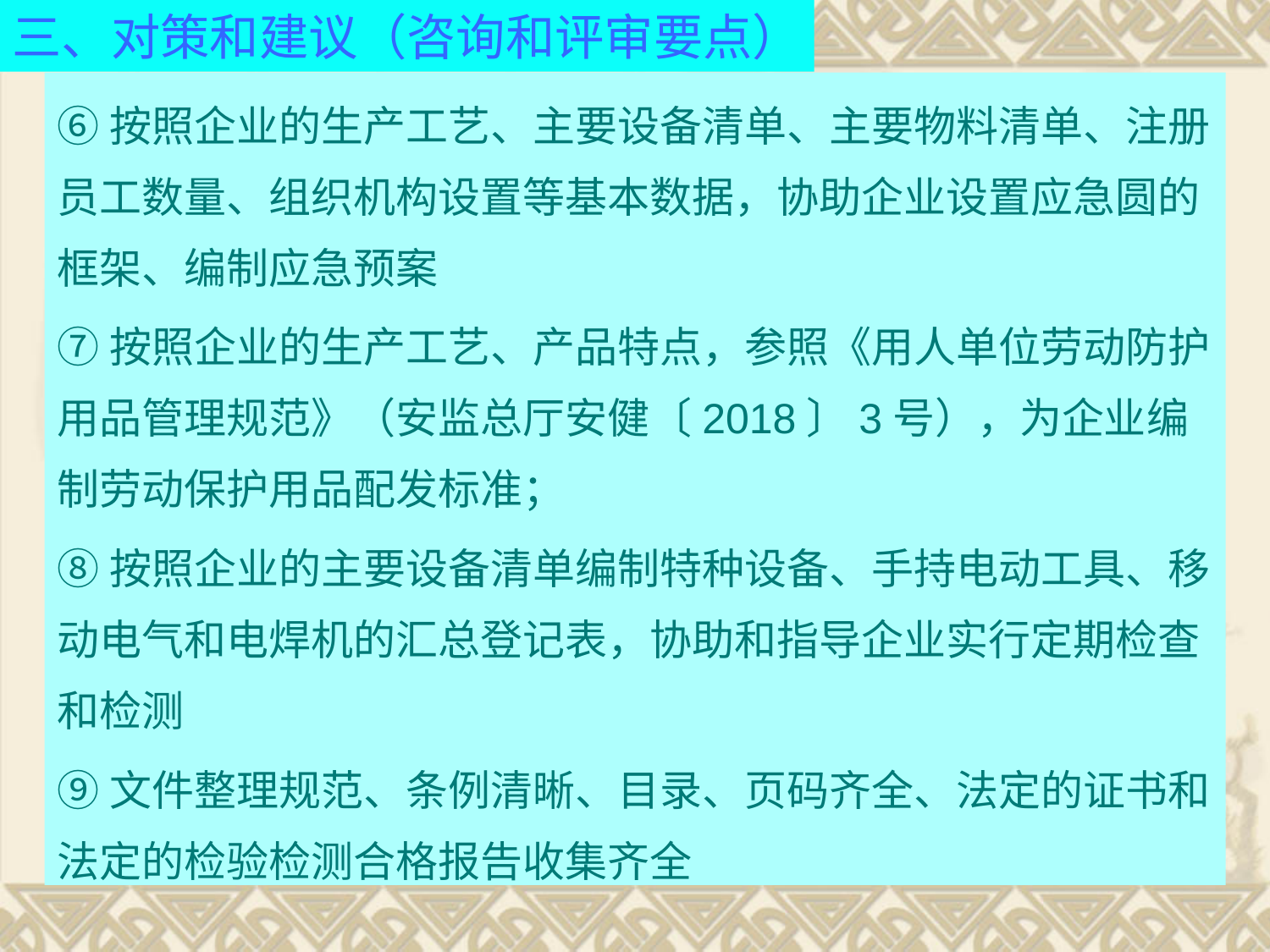

三、对策和建议（咨询和评审要点）
⑥按照企业的生产工艺、主要设备清单、主要物料清单、注册员工数量、组织机构设置等基本数据，协助企业设置应急圆的框架、编制应急预案
⑦按照企业的生产工艺、产品特点，参照《用人单位劳动防护用品管理规范》（安监总厅安健〔2018〕3号），为企业编制劳动保护用品配发标准；
⑧按照企业的主要设备清单编制特种设备、手持电动工具、移动电气和电焊机的汇总登记表，协助和指导企业实行定期检查和检测
⑨文件整理规范、条例清晰、目录、页码齐全、法定的证书和法定的检验检测合格报告收集齐全